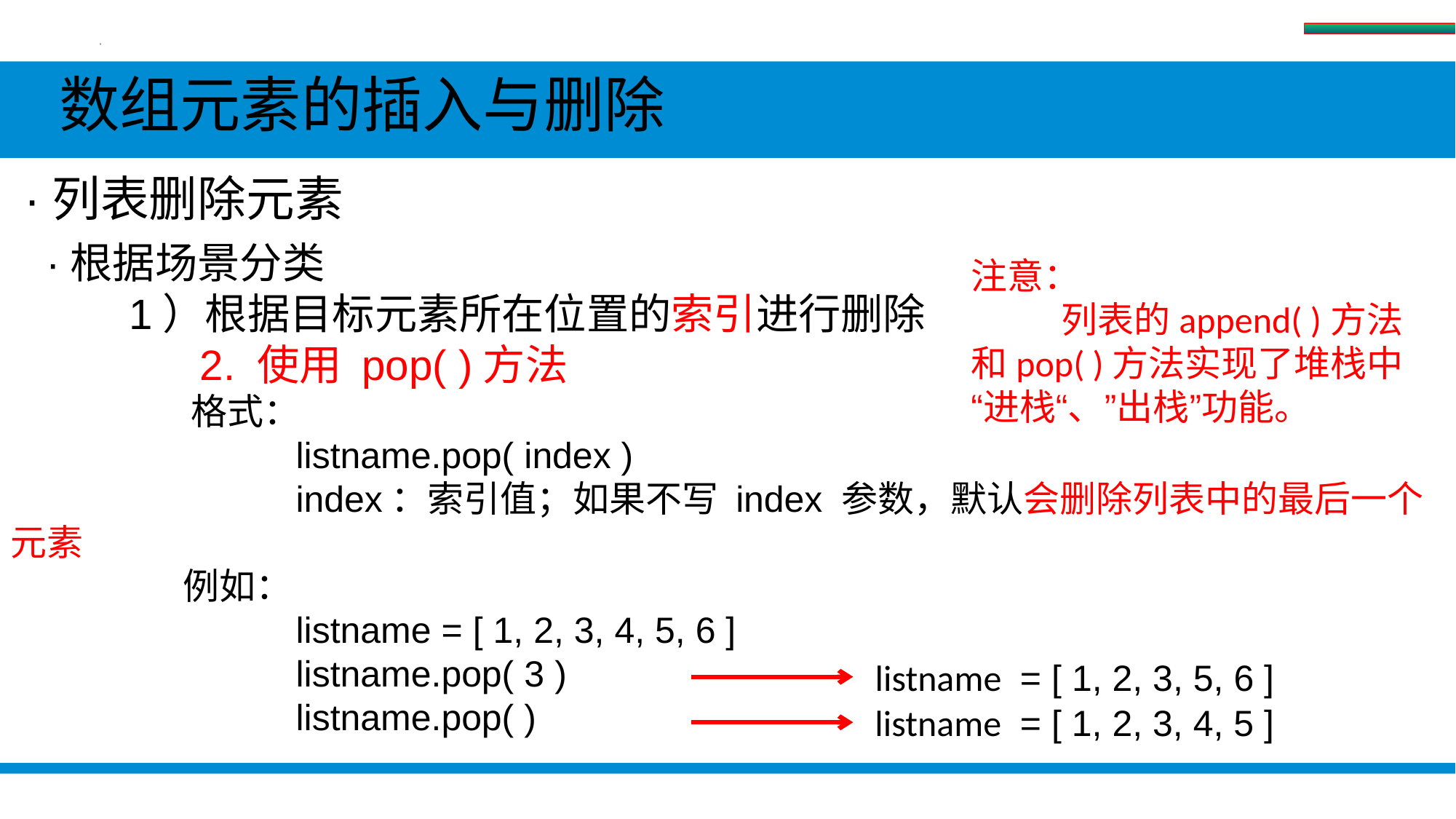

数组

  数组元素的插入与删除
 ·列表删除元素
   ·根据场景分类
          1）根据目标元素所在位置的索引进行删除
                2. 使用 pop( )方法
                     格式：
                            listname.pop( index )
                            index：索引值；如果不写 index 参数，默认会删除列表中的最后一个元素
                    例如：
                            listname = [ 1, 2, 3, 4, 5, 6 ]
                            listname.pop( 3 )
                            listname.pop( )
注意：
        列表的append( )方法和pop( )方法实现了堆栈中“进栈“、”出栈”功能。
listname  = [ 1, 2, 3, 5, 6 ]
listname  = [ 1, 2, 3, 4, 5 ]
#